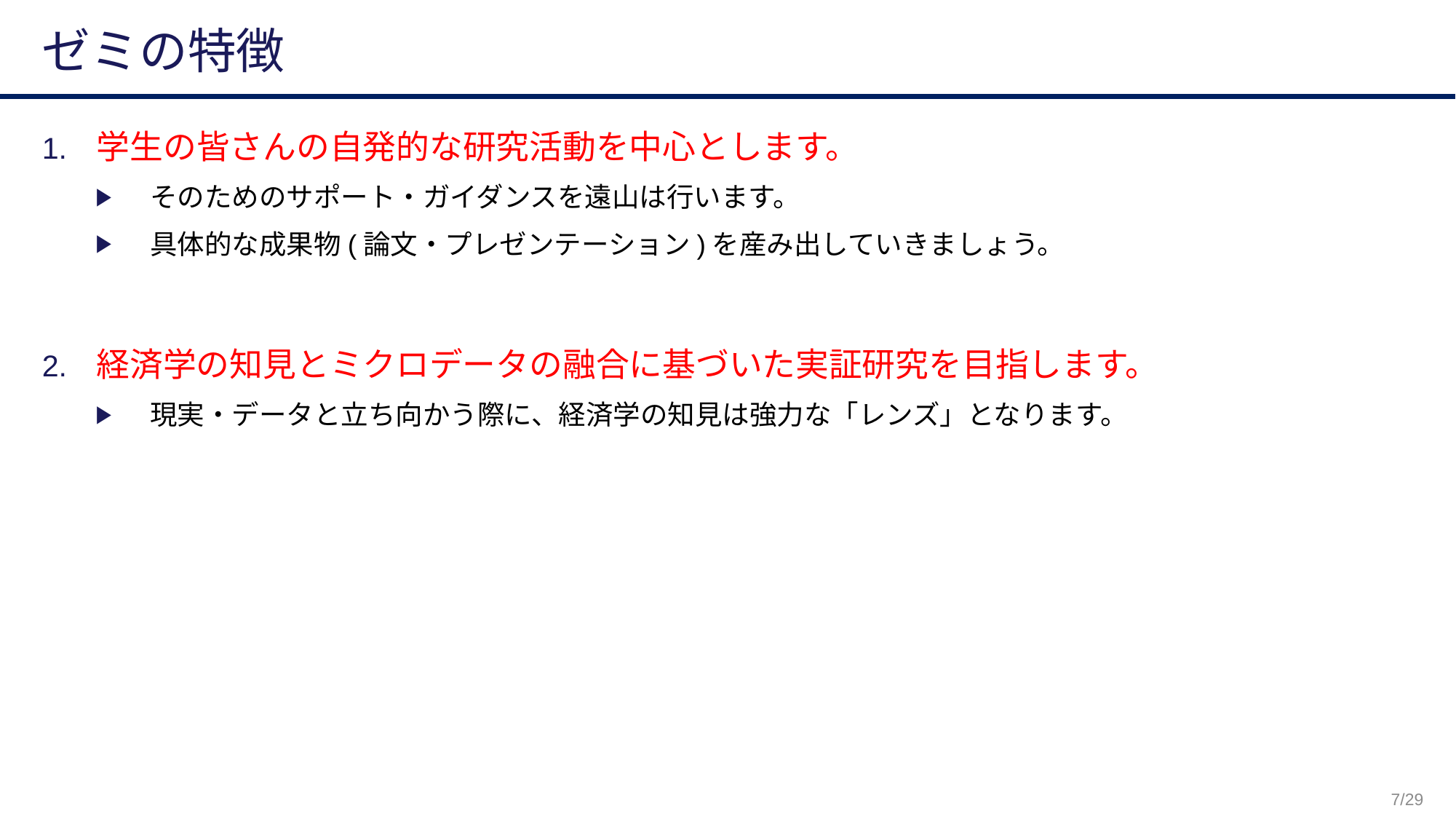

# ゼミの特徴
学⽣の皆さんの⾃発的な研究活動を中心とします。
そのためのサポート・ガイダンスを遠山は行います。
具体的な成果物(論文・プレゼンテーション)を産み出していきましょう。

経済学の知⾒とミクロデータの融合に基づいた実証研究を⽬指します。
現実・データと立ち向かう際に、経済学の知見は強力な「レンズ」となります。
7/29